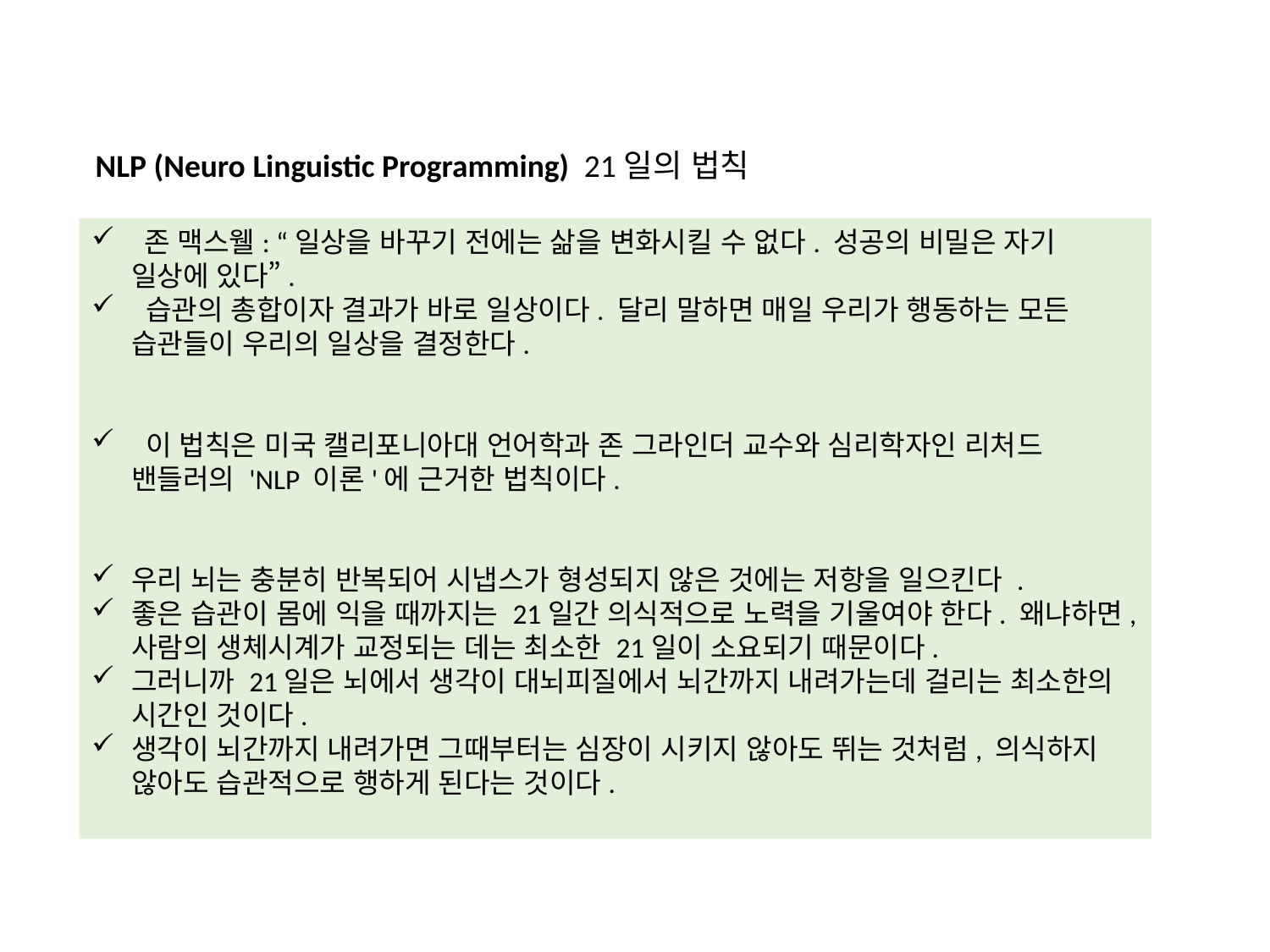

NLP (Neuro Linguistic Programming)  21일의 법칙
 존 맥스웰: “일상을 바꾸기 전에는 삶을 변화시킬 수 없다. 성공의 비밀은 자기 일상에 있다”.
 습관의 총합이자 결과가 바로 일상이다. 달리 말하면 매일 우리가 행동하는 모든 습관들이 우리의 일상을 결정한다.

 이 법칙은 미국 캘리포니아대 언어학과 존 그라인더 교수와 심리학자인 리처드 밴들러의 'NLP 이론'에 근거한 법칙이다.

우리 뇌는 충분히 반복되어 시냅스가 형성되지 않은 것에는 저항을 일으킨다 .
좋은 습관이 몸에 익을 때까지는 21일간 의식적으로 노력을 기울여야 한다. 왜냐하면, 사람의 생체시계가 교정되는 데는 최소한 21일이 소요되기 때문이다.
그러니까 21일은 뇌에서 생각이 대뇌피질에서 뇌간까지 내려가는데 걸리는 최소한의 시간인 것이다.
생각이 뇌간까지 내려가면 그때부터는 심장이 시키지 않아도 뛰는 것처럼, 의식하지 않아도 습관적으로 행하게 된다는 것이다.